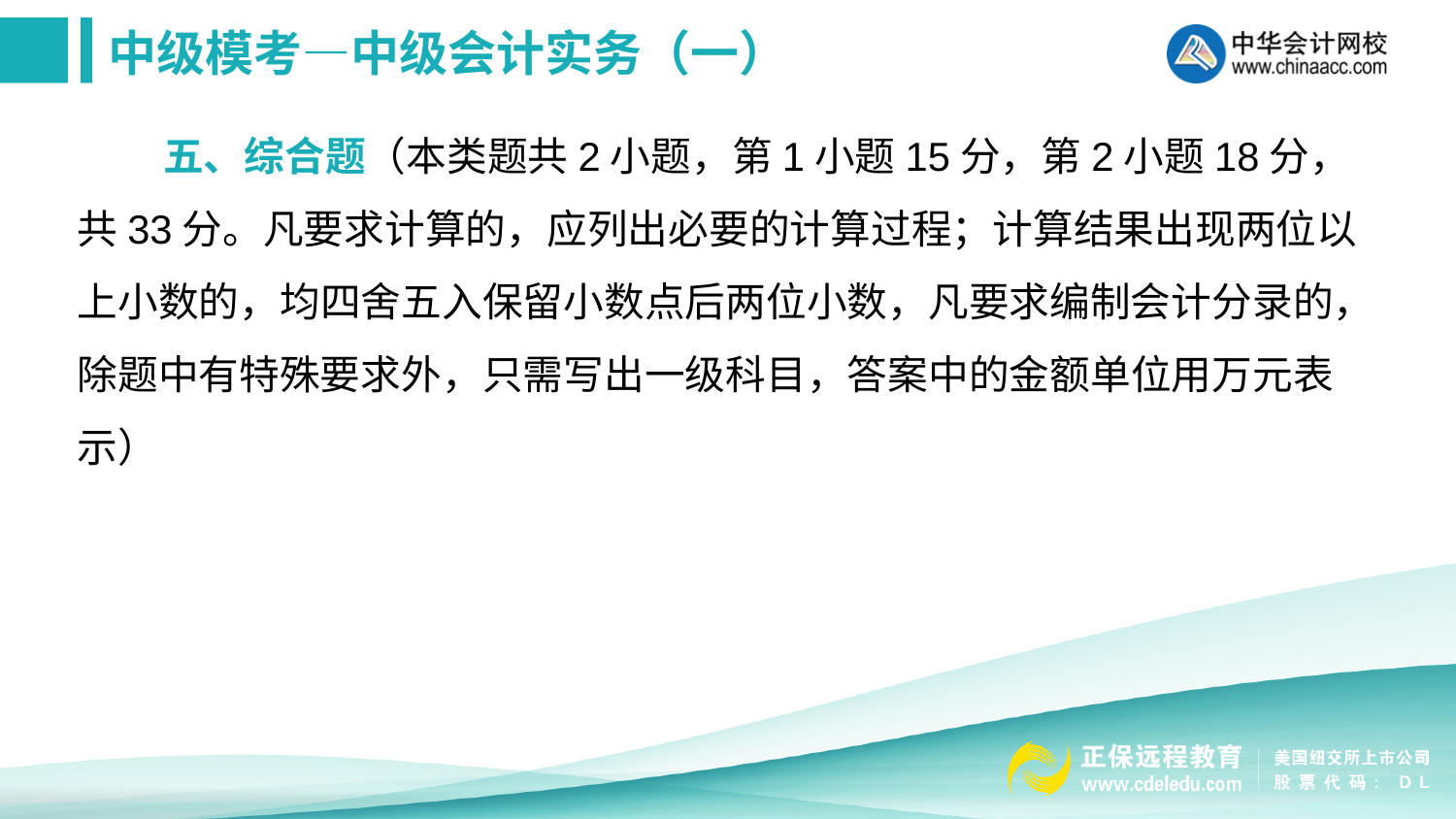

五、综合题（本类题共2小题，第1小题15分，第2小题18分，共33分。凡要求计算的，应列出必要的计算过程；计算结果出现两位以上小数的，均四舍五入保留小数点后两位小数，凡要求编制会计分录的，除题中有特殊要求外，只需写出一级科目，答案中的金额单位用万元表示）